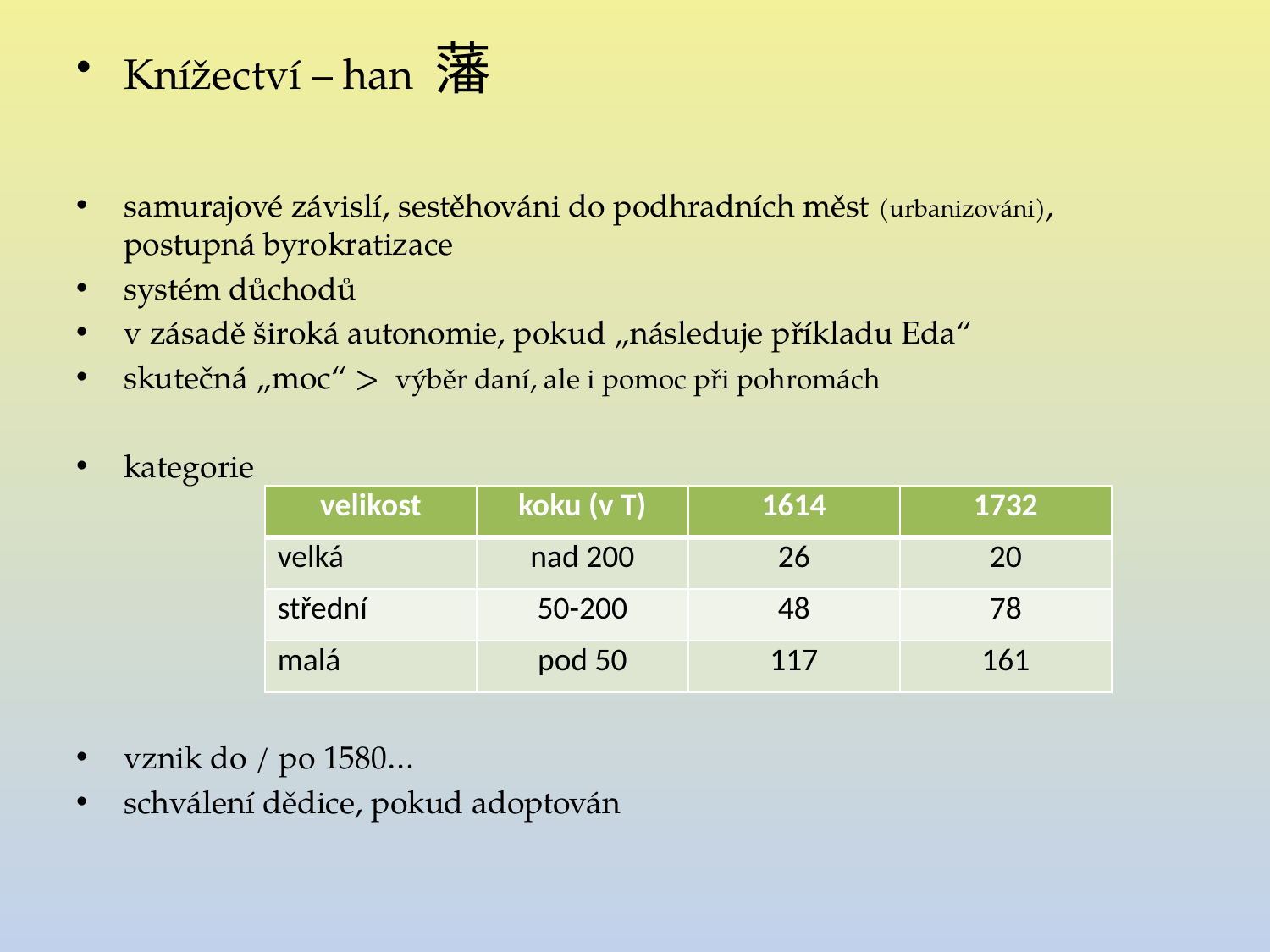

Knížectví – han 藩

samurajové závislí, sestěhováni do podhradních měst (urbanizováni), postupná byrokratizace
systém důchodů
v zásadě široká autonomie, pokud „následuje příkladu Eda“
skutečná „moc“ >  výběr daní, ale i pomoc při pohromách

kategorie

vznik do / po 1580…
schválení dědice, pokud adoptován

| velikost | koku (v T) | 1614 | 1732 |
| --- | --- | --- | --- |
| velká | nad 200 | 26 | 20 |
| střední | 50-200 | 48 | 78 |
| malá | pod 50 | 117 | 161 |